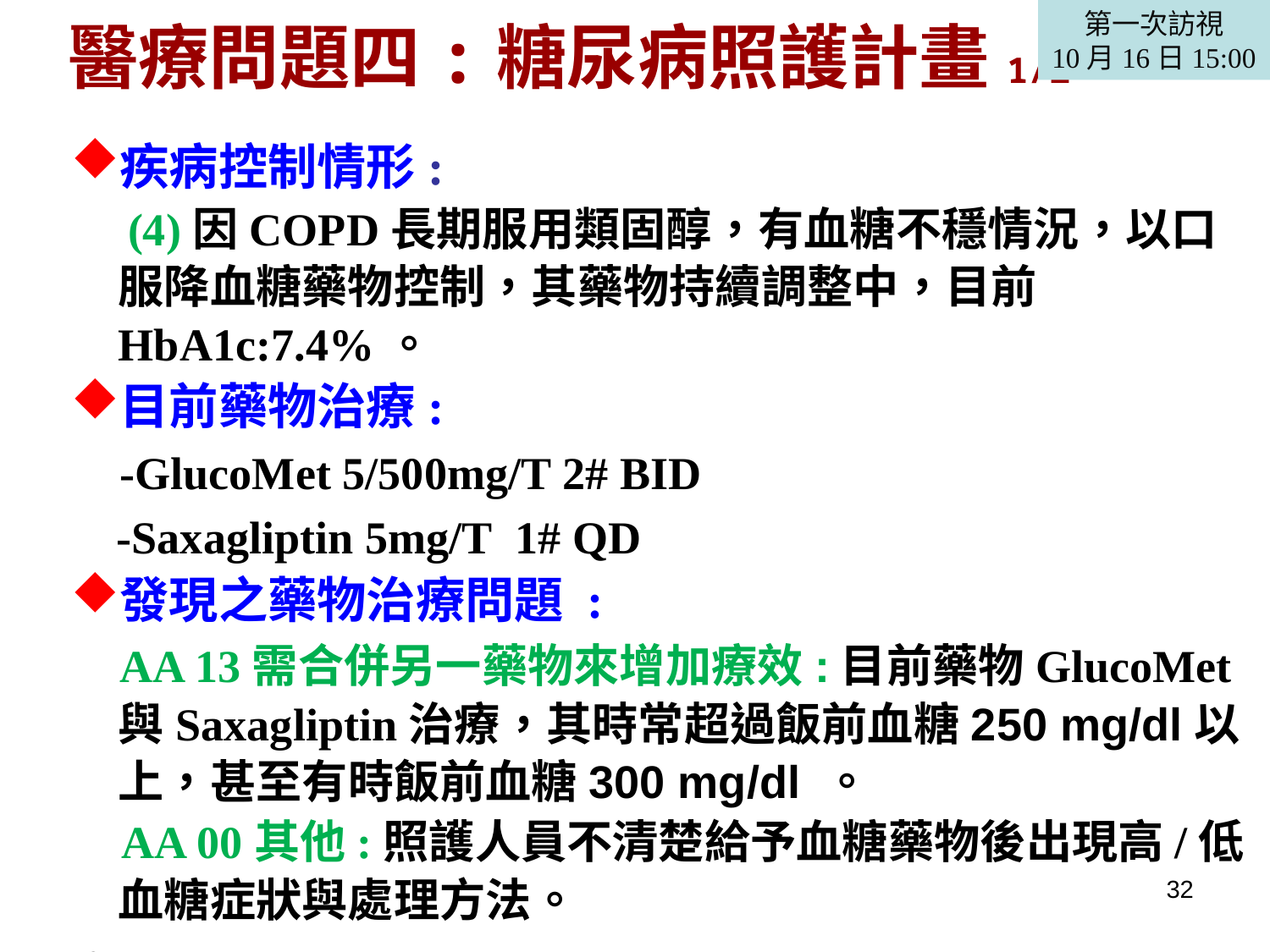

第一次訪視
10月16日15:00
# 醫療問題四:糖尿病照護計畫1/2
疾病控制情形:
     (4)因COPD長期服用類固醇，有血糖不穩情況，以口服降血糖藥物控制，其藥物持續調整中，目前HbA1c:7.4%。
目前藥物治療:
    -GlucoMet 5/500mg/T 2# BID
    -Saxagliptin 5mg/T  1# QD
發現之藥物治療問題 :
    AA 13需合併另一藥物來增加療效:目前藥物GlucoMet與Saxagliptin治療，其時常超過飯前血糖250 mg/dl以上，甚至有時飯前血糖300 mg/dl 。
    AA 00其他:照護人員不清楚給予血糖藥物後出現高/低血糖症狀與處理方法。
。

32